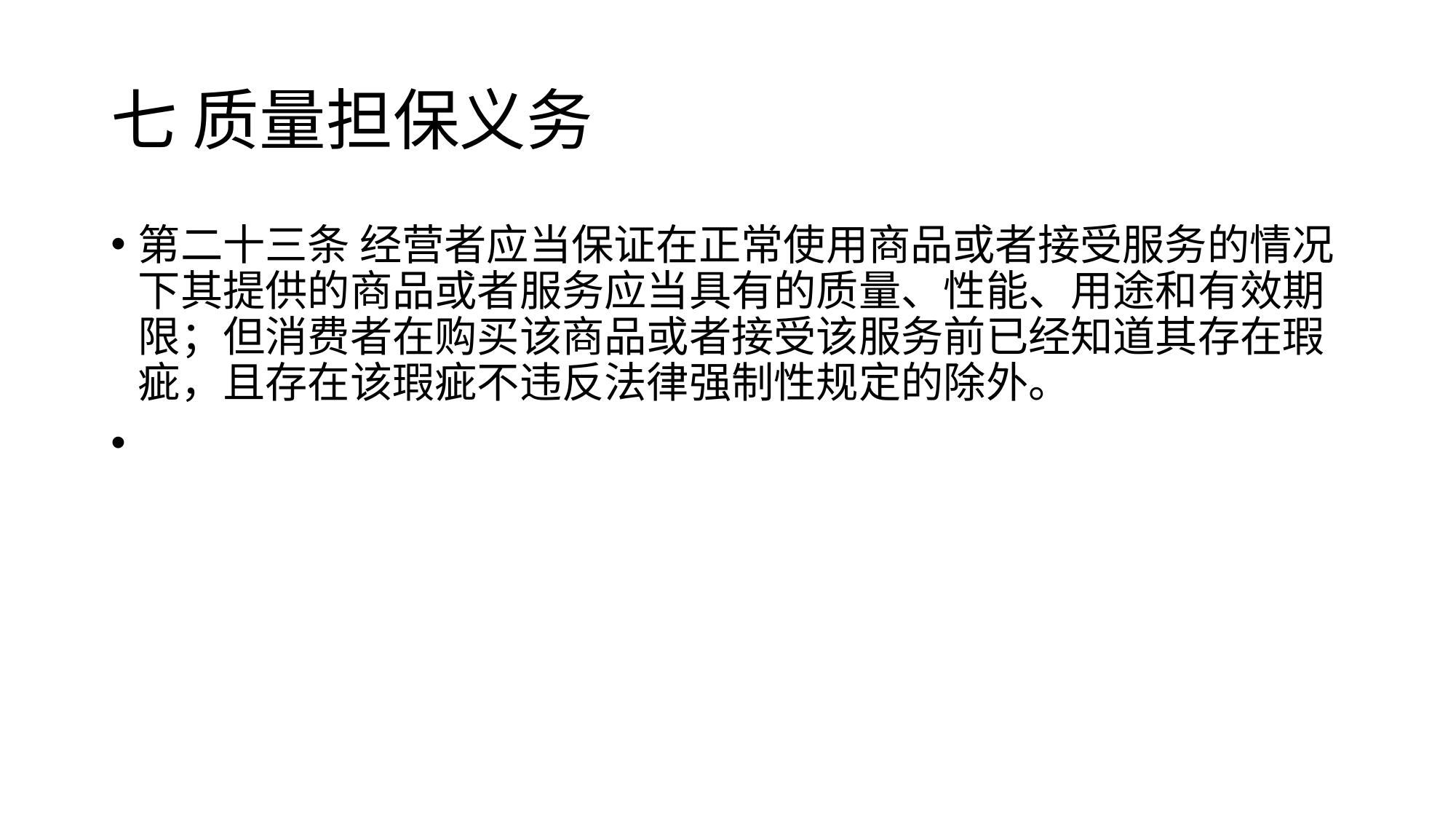

# 七 质量担保义务
第二十三条 经营者应当保证在正常使用商品或者接受服务的情况下其提供的商品或者服务应当具有的质量、性能、用途和有效期限；但消费者在购买该商品或者接受该服务前已经知道其存在瑕疵，且存在该瑕疵不违反法律强制性规定的除外。